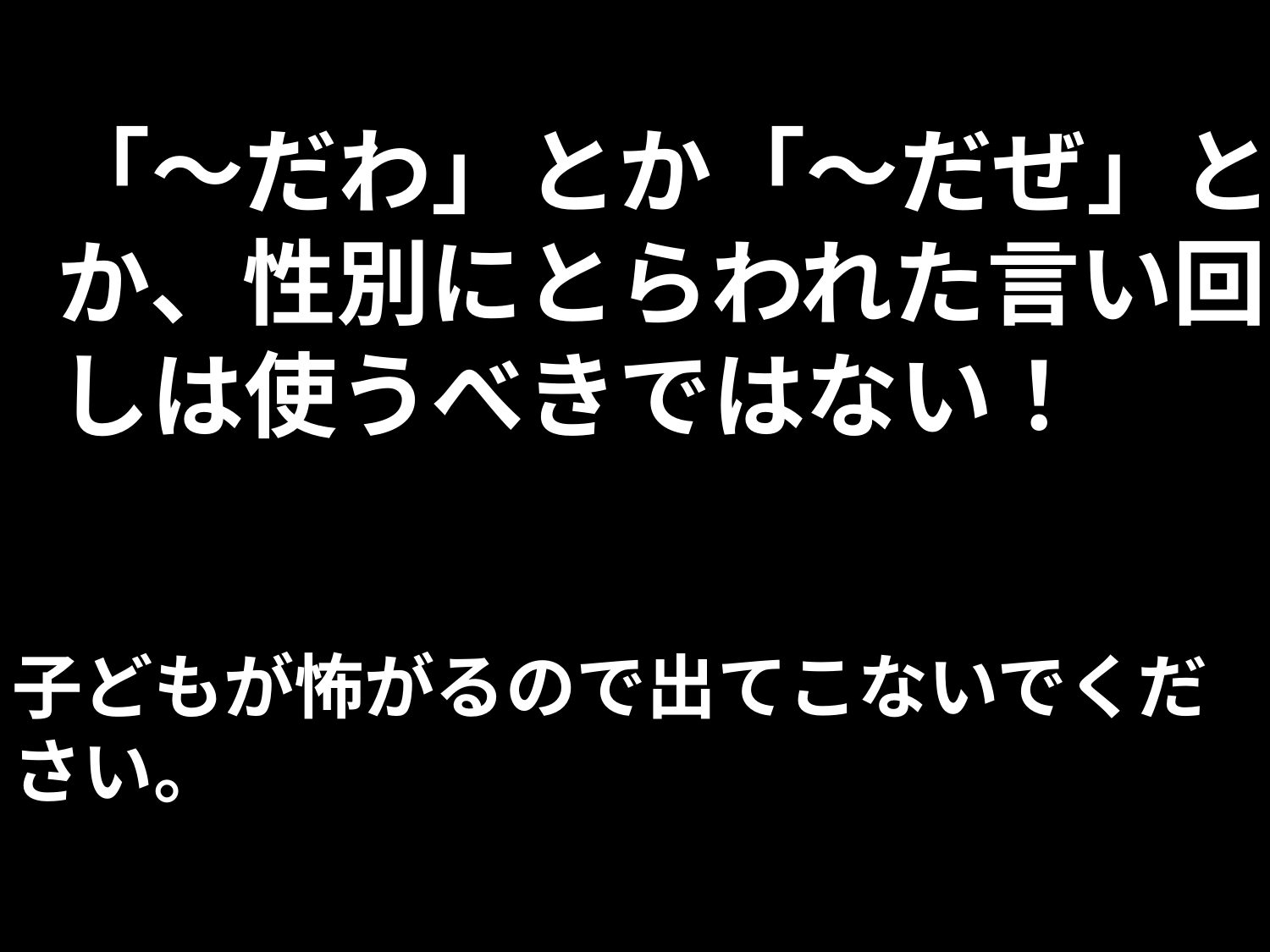

「～だわ」とか「～だぜ」とか、性別にとらわれた言い回しは使うべきではない！
子どもが怖がるので出てこないでください。